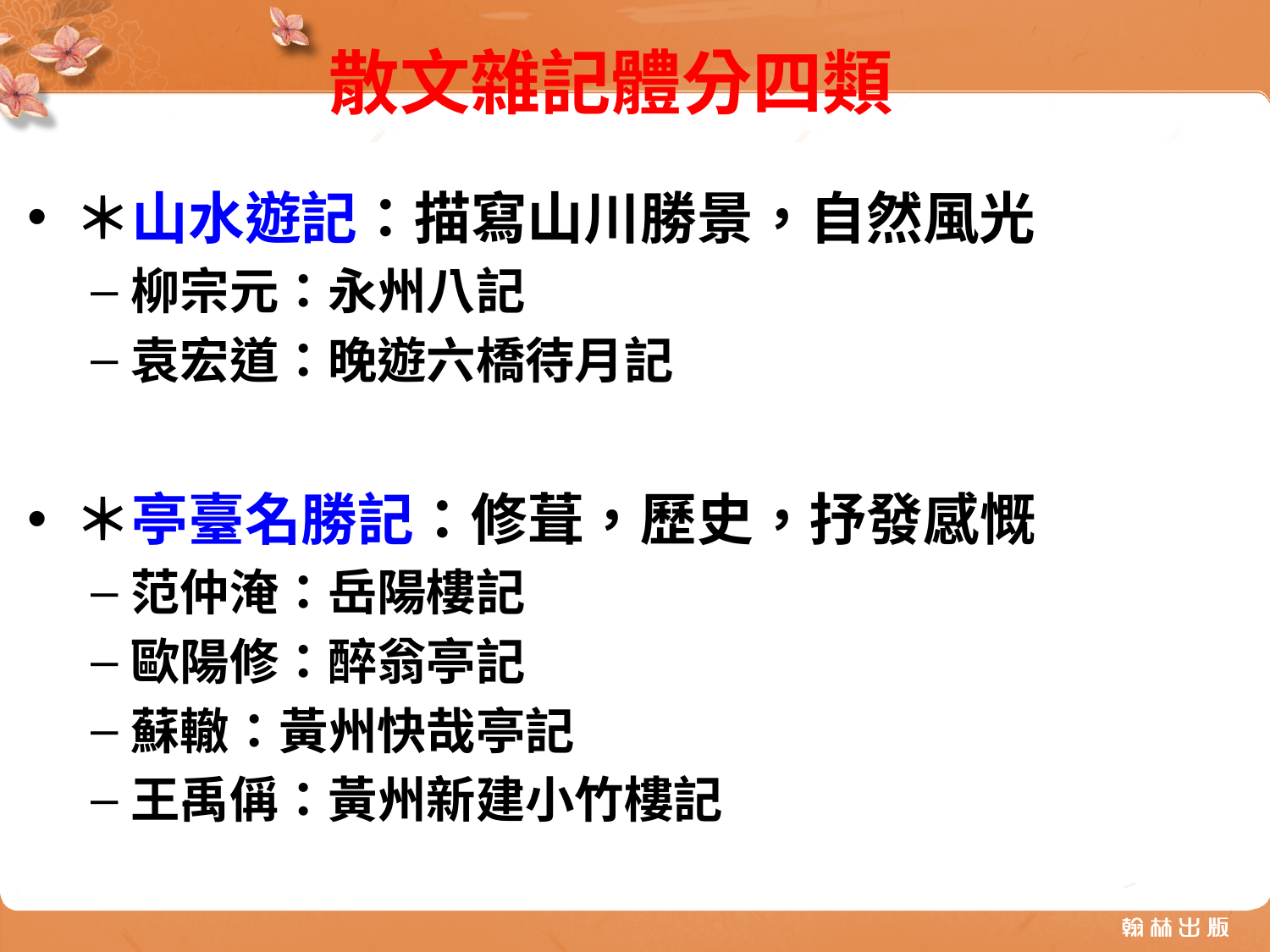

散文雜記體分四類
＊山水遊記：描寫山川勝景，自然風光
柳宗元：永州八記
袁宏道：晚遊六橋待月記

＊亭臺名勝記：修葺，歷史，抒發感慨
范仲淹：岳陽樓記
歐陽修：醉翁亭記
蘇轍：黃州快哉亭記
王禹偁：黃州新建小竹樓記